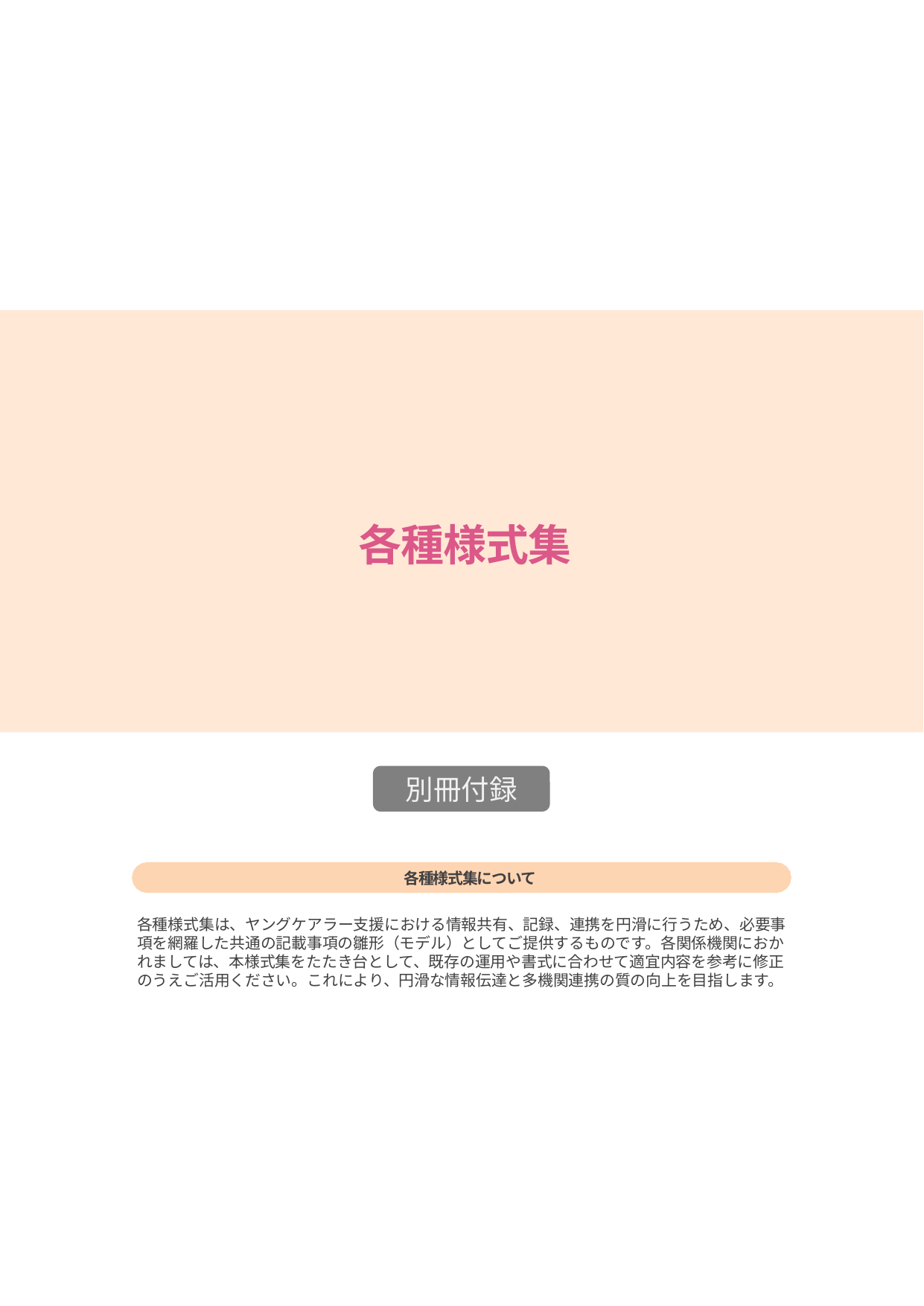

各種様式集
別冊付録

各種様式集について
各種様式集は、ヤングケアラー支援における情報共有、記録、連携を円滑に行うため、必要事項を網羅した共通の記載事項の雛形（モデル）としてご提供するものです。各関係機関におかれましては、本様式集をたたき台として、既存の運用や書式に合わせて適宜内容を参考に修正のうえご活用ください。これにより、円滑な情報伝達と多機関連携の質の向上を目指します。